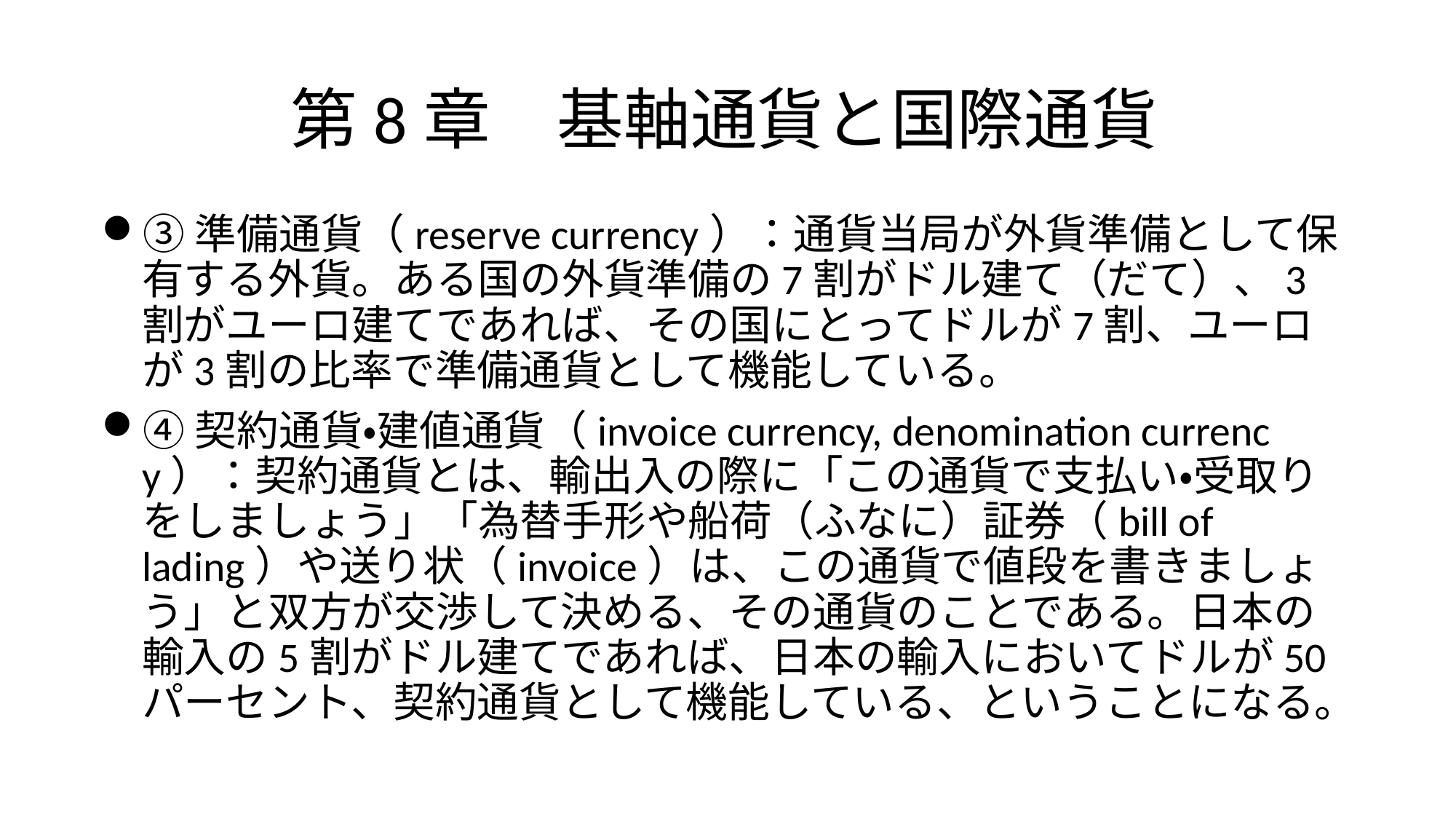

# 第8章　基軸通貨と国際通貨
③準備通貨（reserve currency）：通貨当局が外貨準備として保有する外貨。ある国の外貨準備の7割がドル建て（だて）、3割がユーロ建てであれば、その国にとってドルが7割、ユーロが3割の比率で準備通貨として機能している。
④契約通貨・建値通貨（invoice currency, denomination currency）：契約通貨とは、輸出入の際に「この通貨で支払い・受取りをしましょう」「為替手形や船荷（ふなに）証券（bill of lading）や送り状（invoice）は、この通貨で値段を書きましょう」と双方が交渉して決める、その通貨のことである。日本の輸入の5割がドル建てであれば、日本の輸入においてドルが50パーセント、契約通貨として機能している、ということになる。